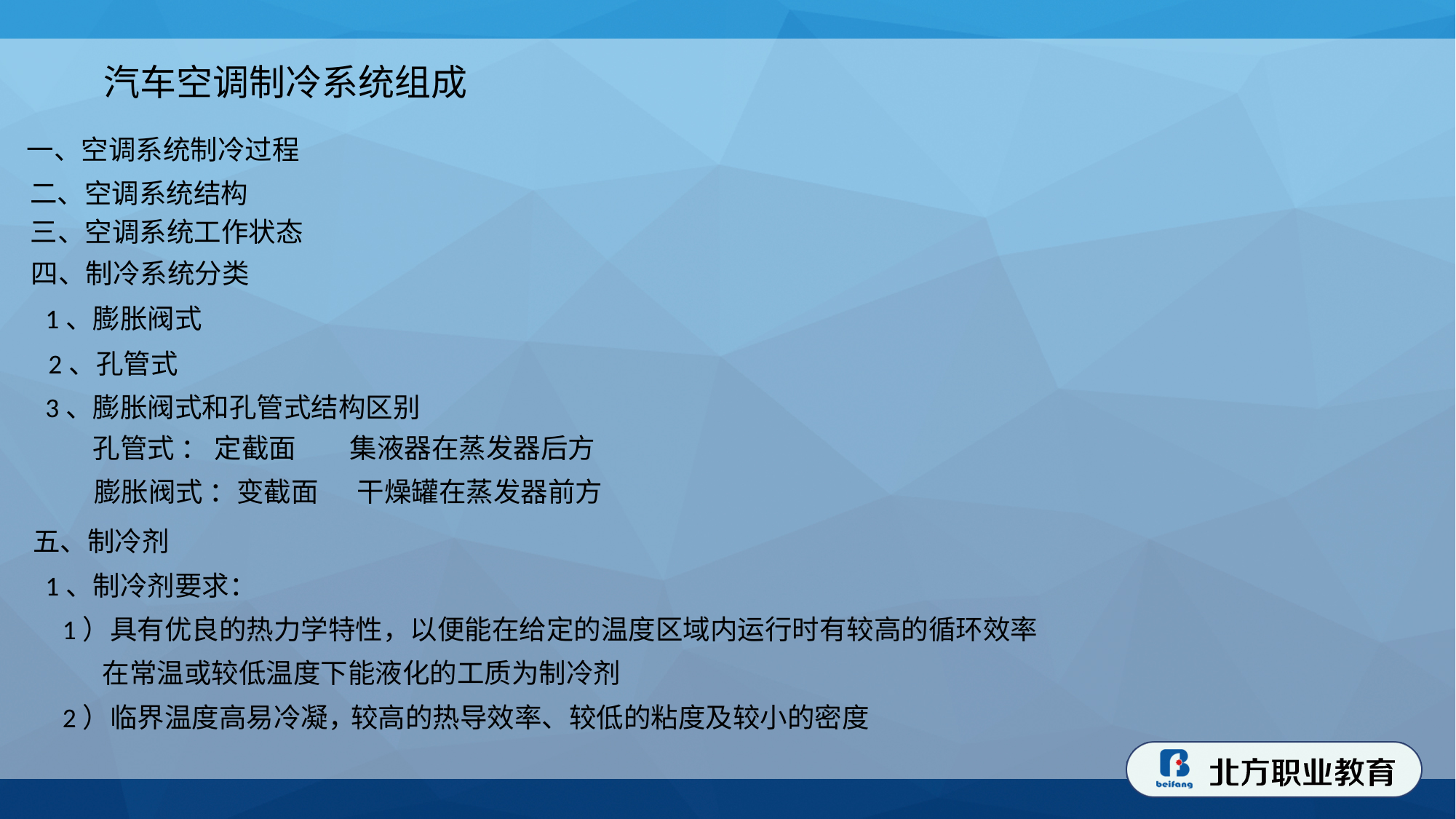

汽车空调制冷系统组成
一、空调系统制冷过程
二、空调系统结构
三、空调系统工作状态
四、制冷系统分类
1、膨胀阀式
2、孔管式
3、膨胀阀式和孔管式结构区别
 孔管式 ： 定截面
 集液器在蒸发器后方
膨胀阀式 ：变截面
 干燥罐在蒸发器前方
五、制冷剂
1、制冷剂要求：
1）具有优良的热力学特性，以便能在给定的温度区域内运行时有较高的循环效率
在常温或较低温度下能液化的工质为制冷剂
2）临界温度高易冷凝，
较高的热导效率、较低的粘度及较小的密度